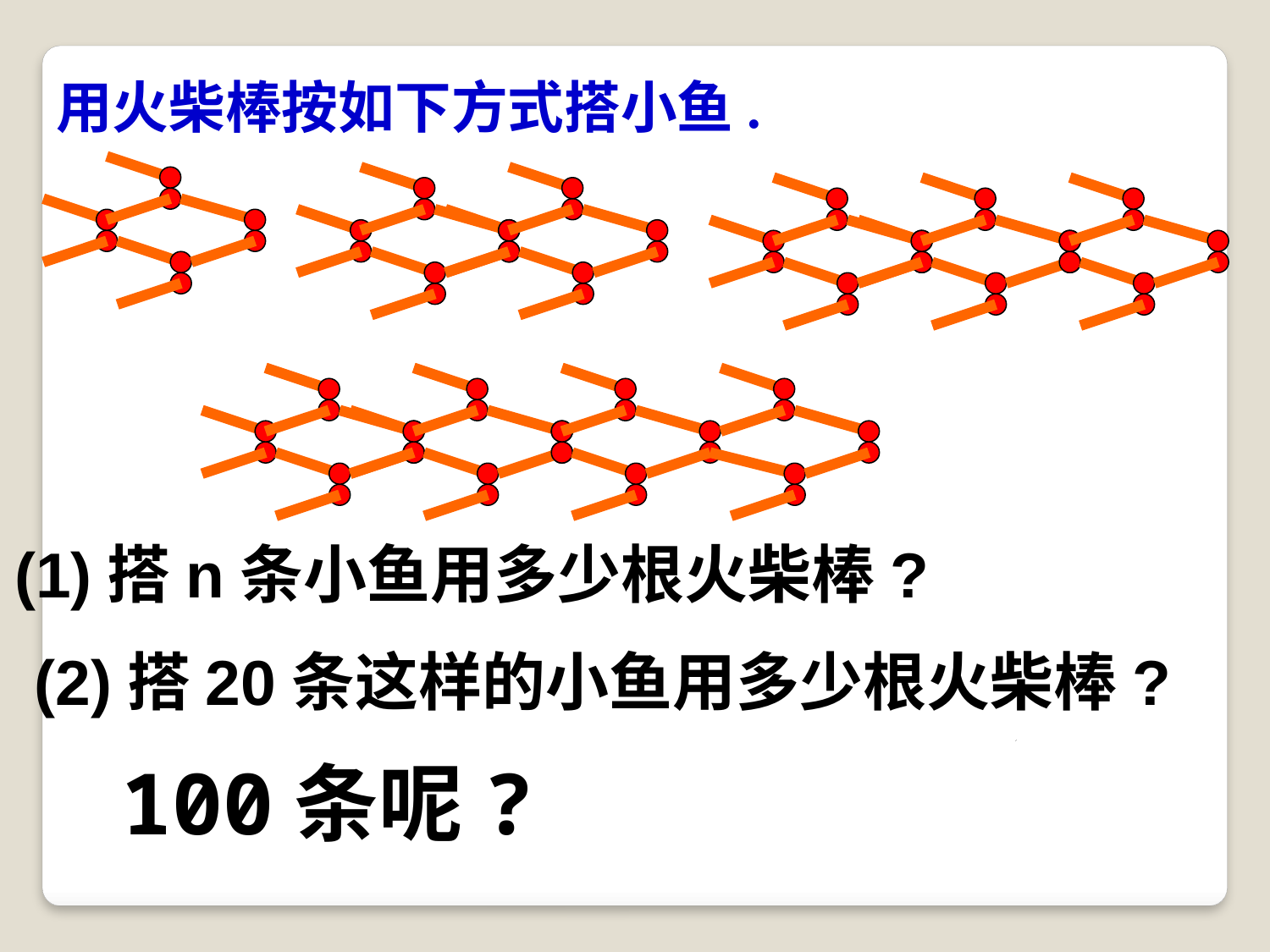

用火柴棒按如下方式搭小鱼.

(1)搭n条小鱼用多少根火柴棒?
(2)搭20条这样的小鱼用多少根火柴棒?

100条呢?